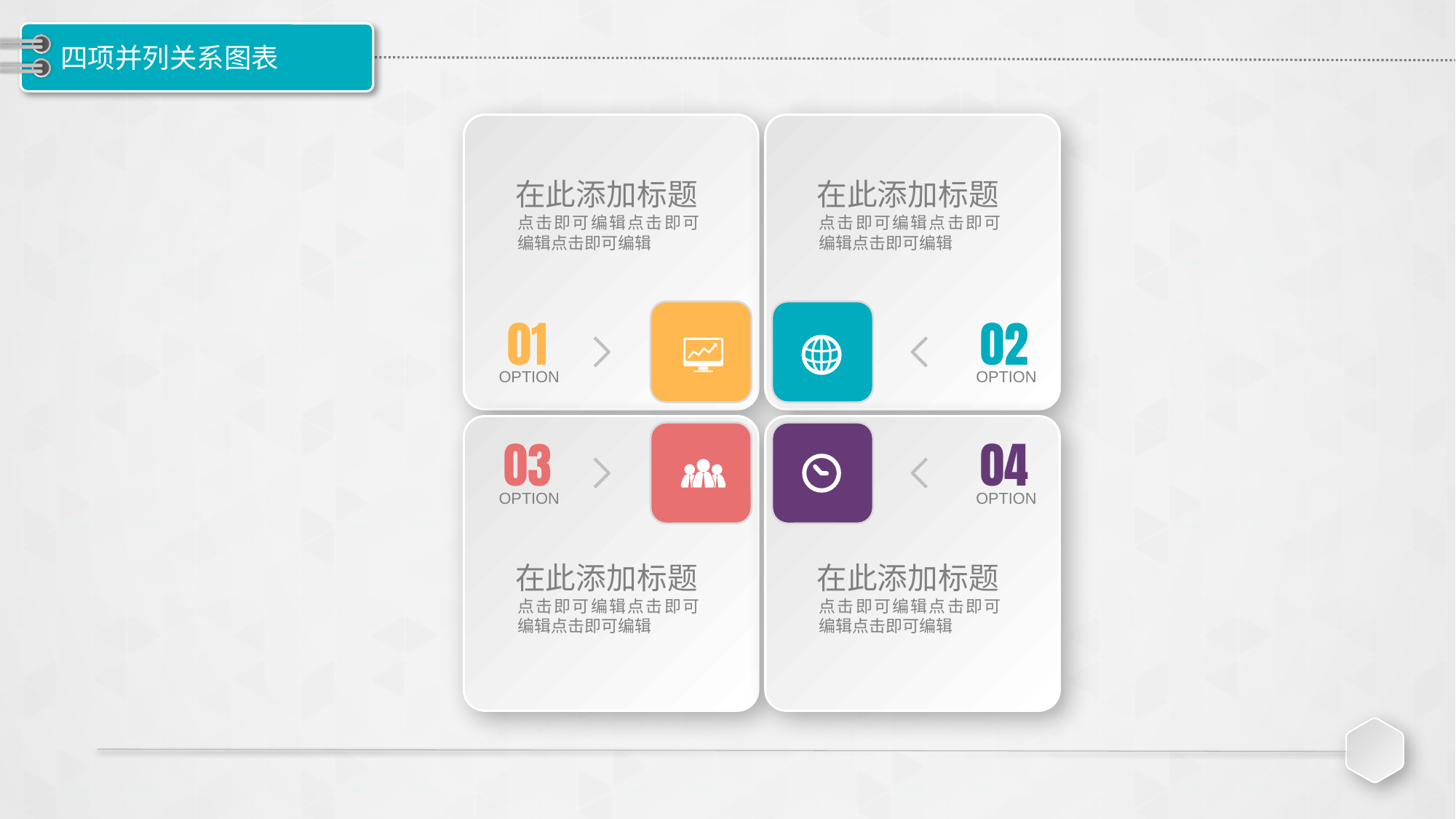

# 四项并列关系图表

在此添加标题
点击即可编辑点击即可编辑点击即可编辑
在此添加标题
点击即可编辑点击即可编辑点击即可编辑

01
OPTION
02
OPTION

03
OPTION
04
OPTION

在此添加标题
点击即可编辑点击即可编辑点击即可编辑
在此添加标题
点击即可编辑点击即可编辑点击即可编辑
126